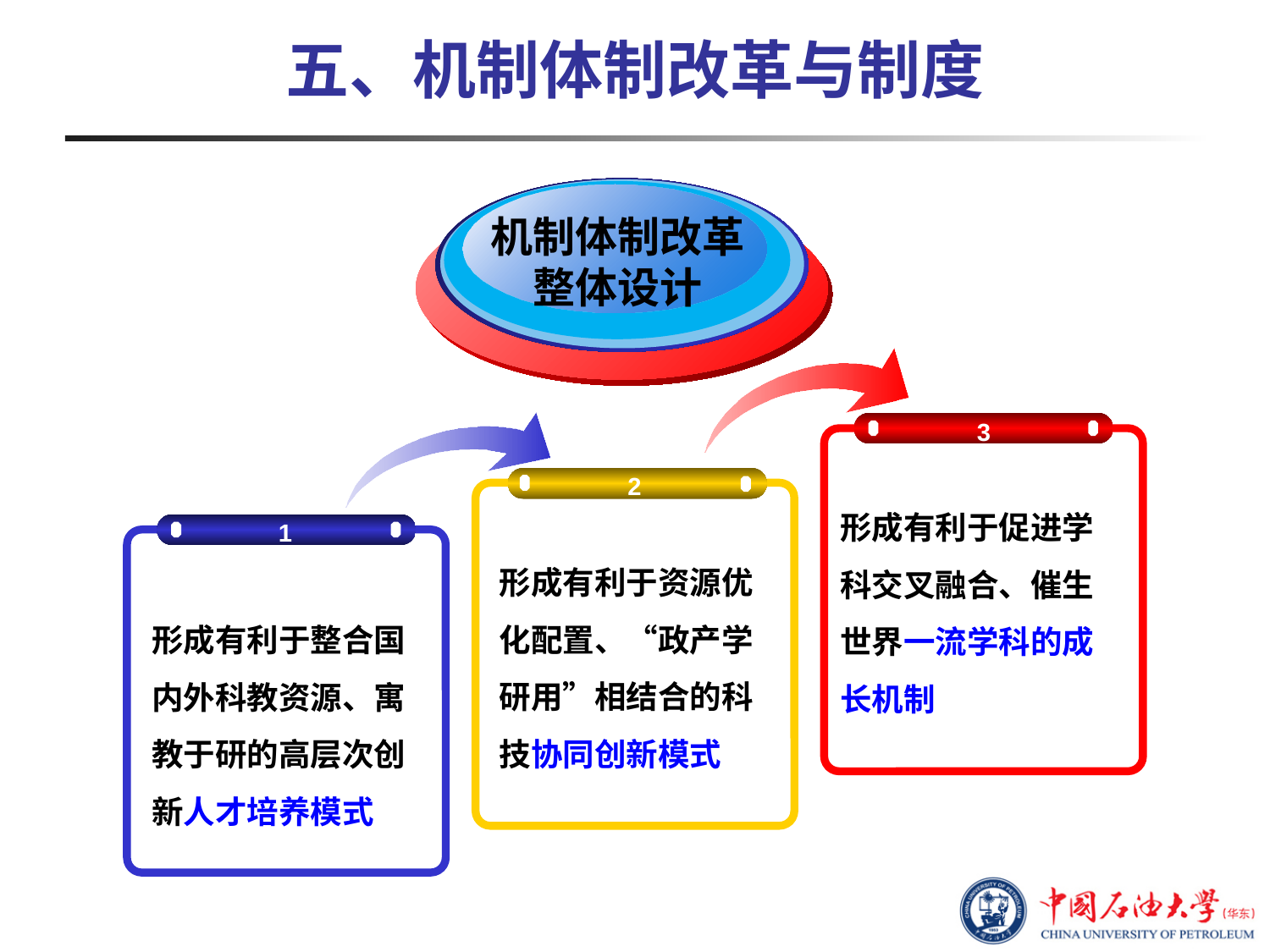

# 五、机制体制改革与制度

机制体制改革
整体设计

3

2

形成有利于促进学科交叉融合、催生世界一流学科的成长机制
1

形成有利于整合国内外科教资源、寓教于研的高层次创新人才培养模式
形成有利于资源优化配置、“政产学研用”相结合的科技协同创新模式